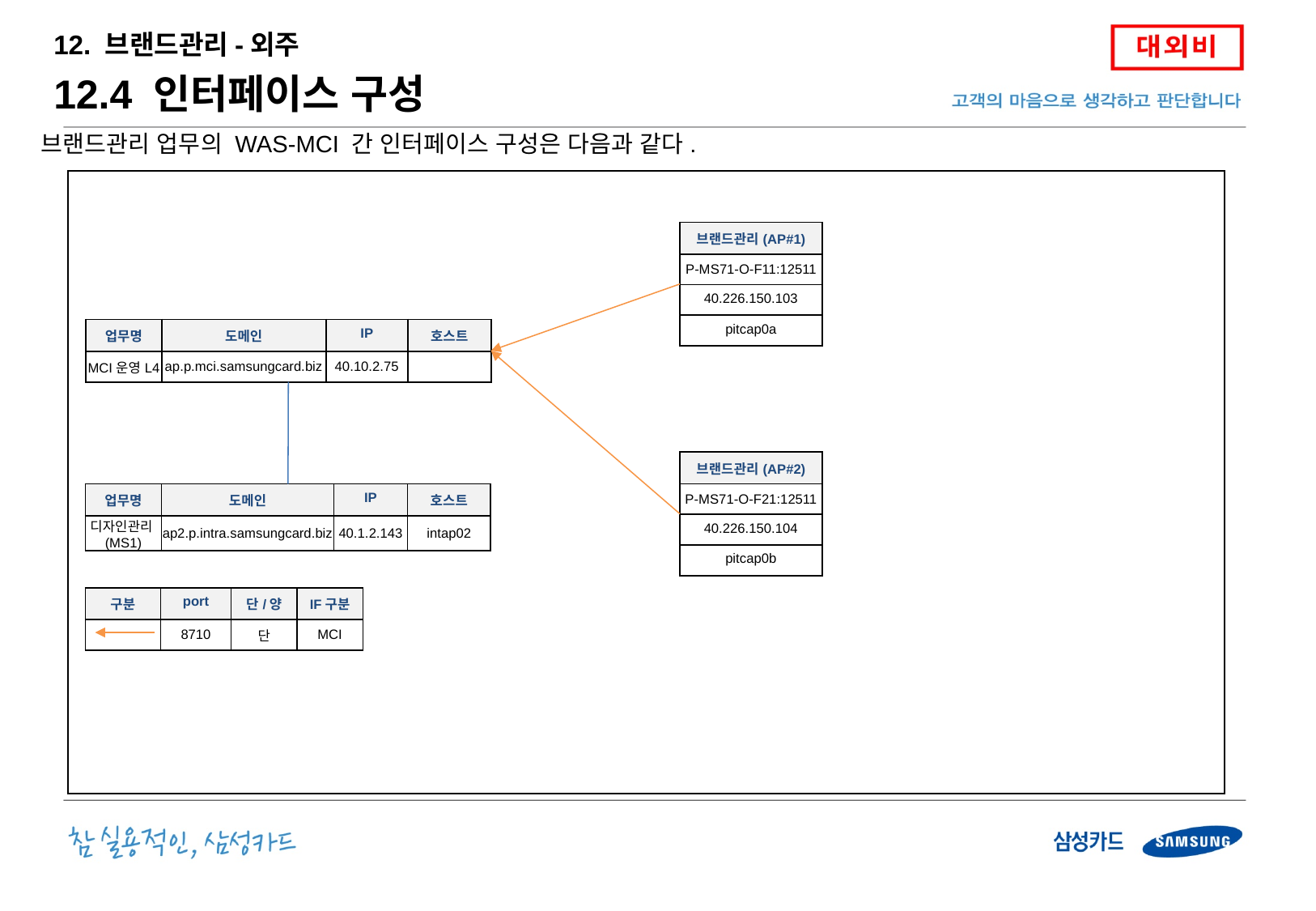

12. 브랜드관리-외주
12.4 인터페이스 구성
브랜드관리 업무의 WAS-MCI 간 인터페이스 구성은 다음과 같다.

| 브랜드관리(AP#1) |
| --- |
| P-MS71-O-F11:12511 |
| 40.226.150.103 |
| pitcap0a |
| 업무명 | 도메인 | IP | 호스트 |
| --- | --- | --- | --- |
| MCI운영L4 | ap.p.mci.samsungcard.biz | 40.10.2.75 |  |
| 브랜드관리(AP#2) |
| --- |
| P-MS71-O-F21:12511 |
| 40.226.150.104 |
| pitcap0b |
| 업무명 | 도메인 | IP | 호스트 |
| --- | --- | --- | --- |
| 디자인관리(MS1) | ap2.p.intra.samsungcard.biz | 40.1.2.143 | intap02 |
| 구분 | port | 단/양 | IF구분 |
| --- | --- | --- | --- |
|  | 8710 | 단 | MCI |